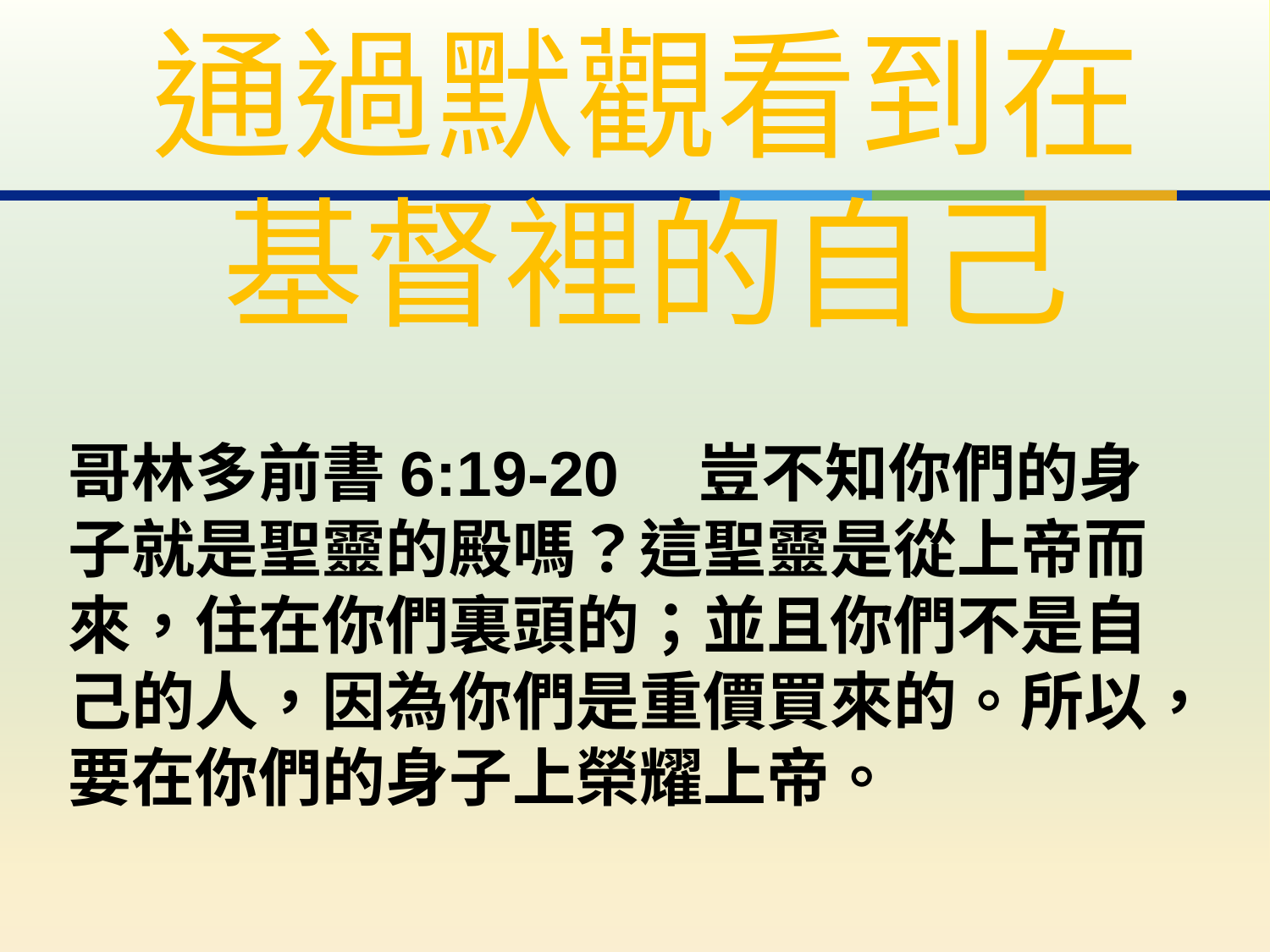

# 通過默觀看到在基督裡的自己
哥林多前書6:19-20　豈不知你們的身子就是聖靈的殿嗎？這聖靈是從上帝而來，住在你們裏頭的；並且你們不是自己的人，因為你們是重價買來的。所以，要在你們的身子上榮耀上帝。